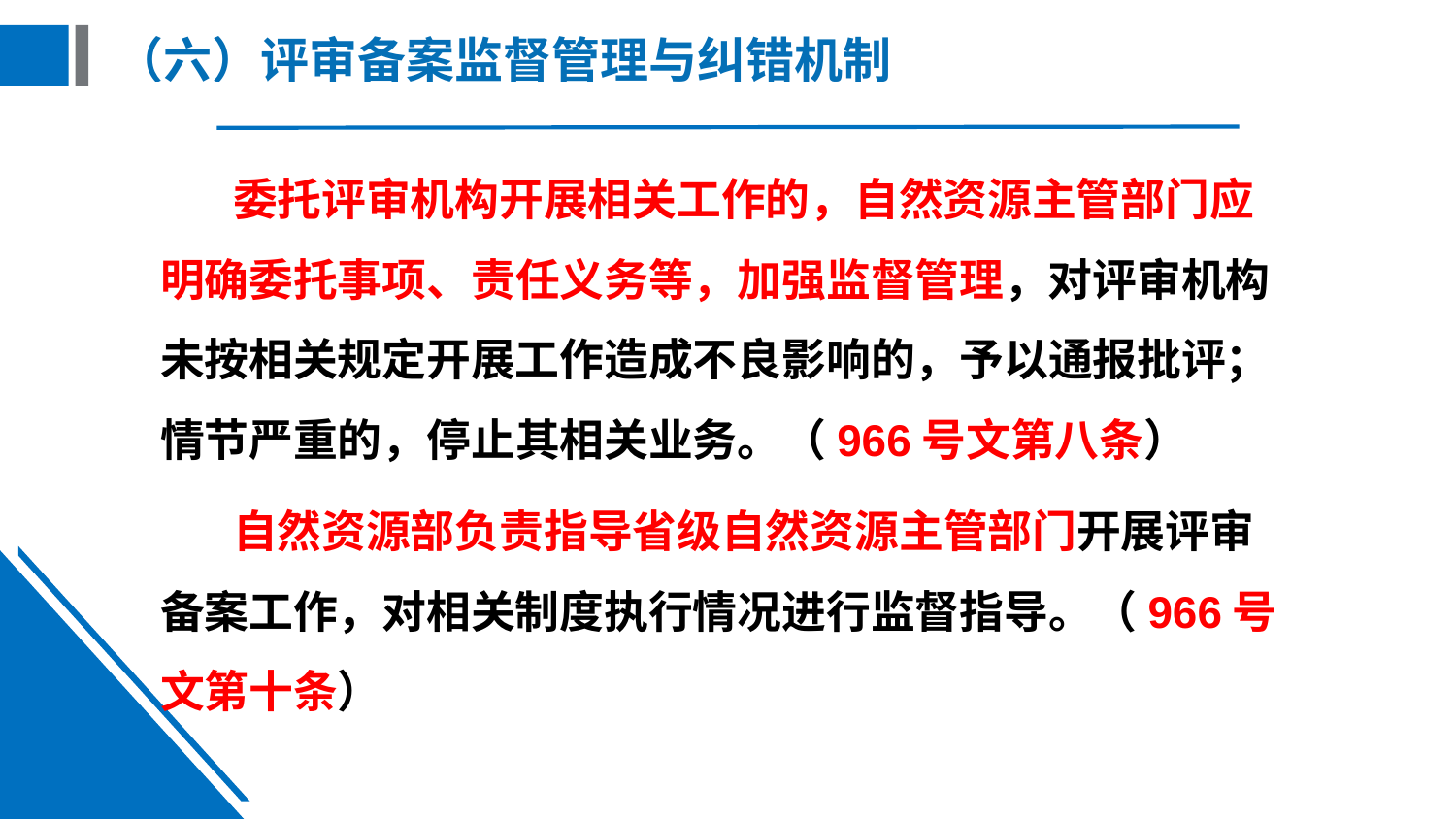

# （六）评审备案监督管理与纠错机制
委托评审机构开展相关工作的，自然资源主管部门应明确委托事项、责任义务等，加强监督管理，对评审机构未按相关规定开展工作造成不良影响的，予以通报批评；情节严重的，停止其相关业务。（966号文第八条）
自然资源部负责指导省级自然资源主管部门开展评审备案工作，对相关制度执行情况进行监督指导。（966号文第十条）
52